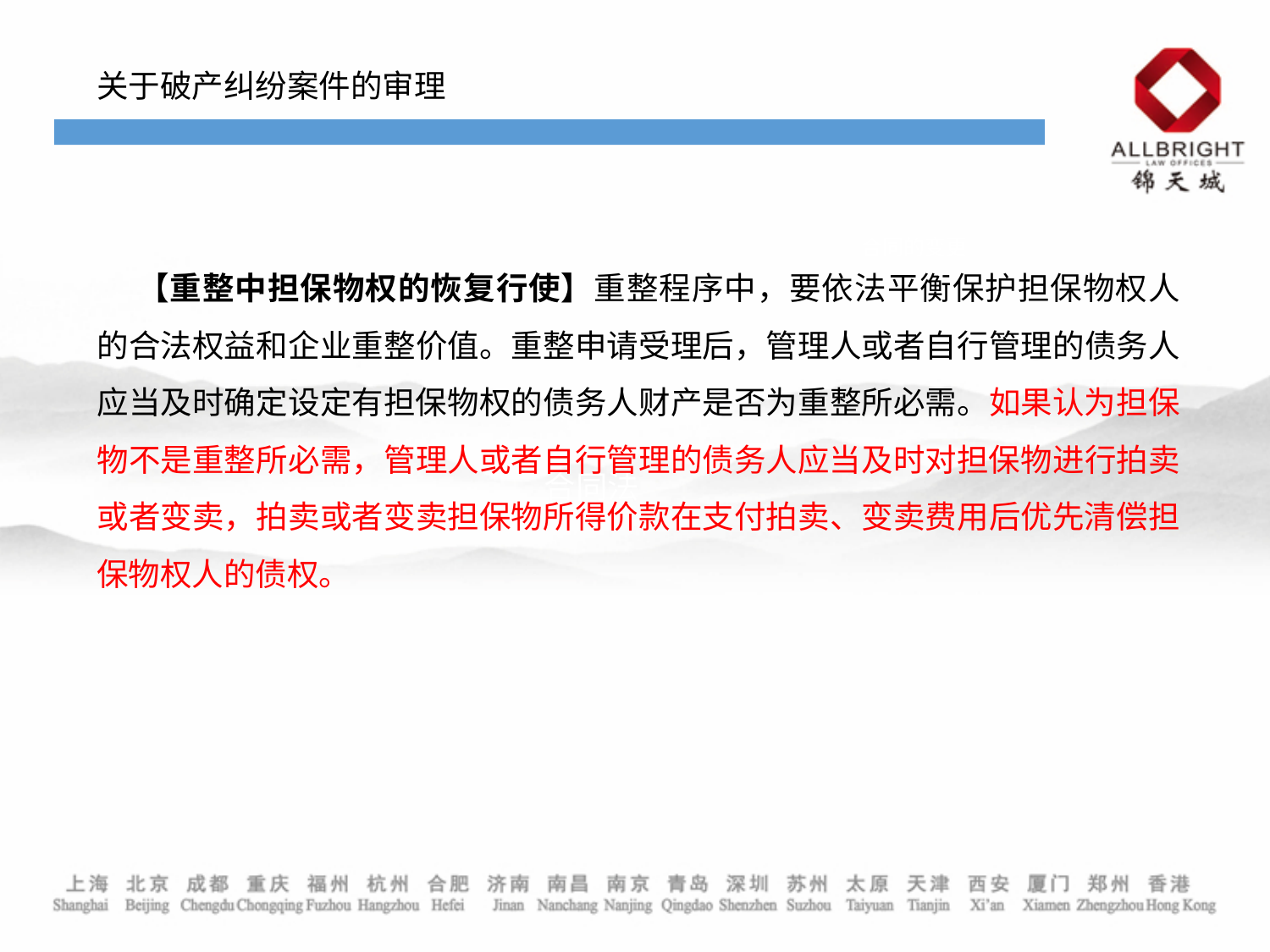

关于破产纠纷案件的审理

合同的变更
    【重整中担保物权的恢复行使】重整程序中，要依法平衡保护担保物权人的合法权益和企业重整价值。重整申请受理后，管理人或者自行管理的债务人应当及时确定设定有担保物权的债务人财产是否为重整所必需。如果认为担保物不是重整所必需，管理人或者自行管理的债务人应当及时对担保物进行拍卖或者变卖，拍卖或者变卖担保物所得价款在支付拍卖、变卖费用后优先清偿担保物权人的债权。

合同法